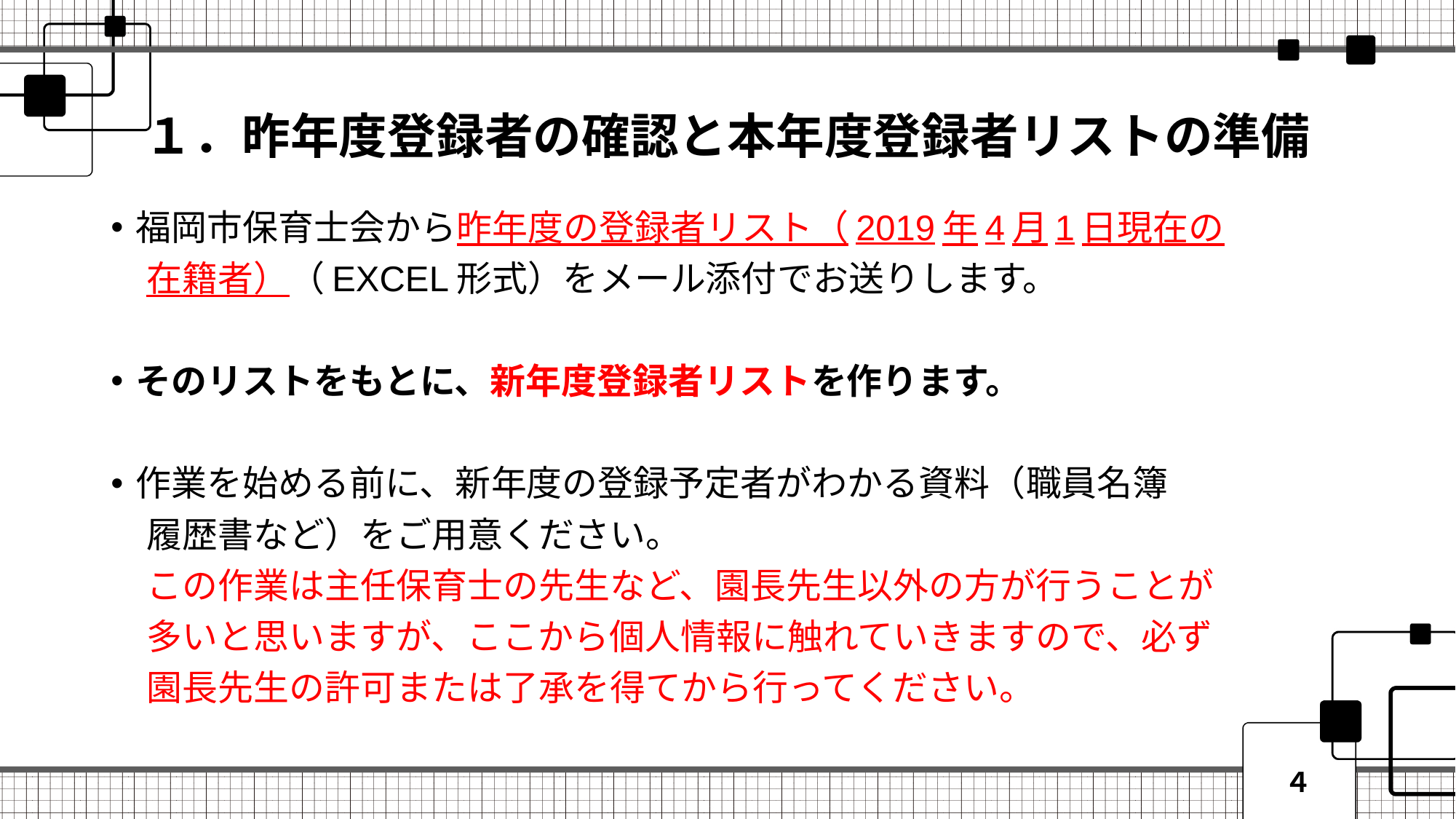

# １．昨年度登録者の確認と本年度登録者リストの準備
福岡市保育士会から昨年度の登録者リスト（2019年4月1日現在の
　在籍者）（EXCEL形式）をメール添付でお送りします。

そのリストをもとに、新年度登録者リストを作ります。

作業を始める前に、新年度の登録予定者がわかる資料（職員名簿
　履歴書など）をご用意ください。
　この作業は主任保育士の先生など、園長先生以外の方が行うことが
　多いと思いますが、ここから個人情報に触れていきますので、必ず
　園長先生の許可または了承を得てから行ってください。

４